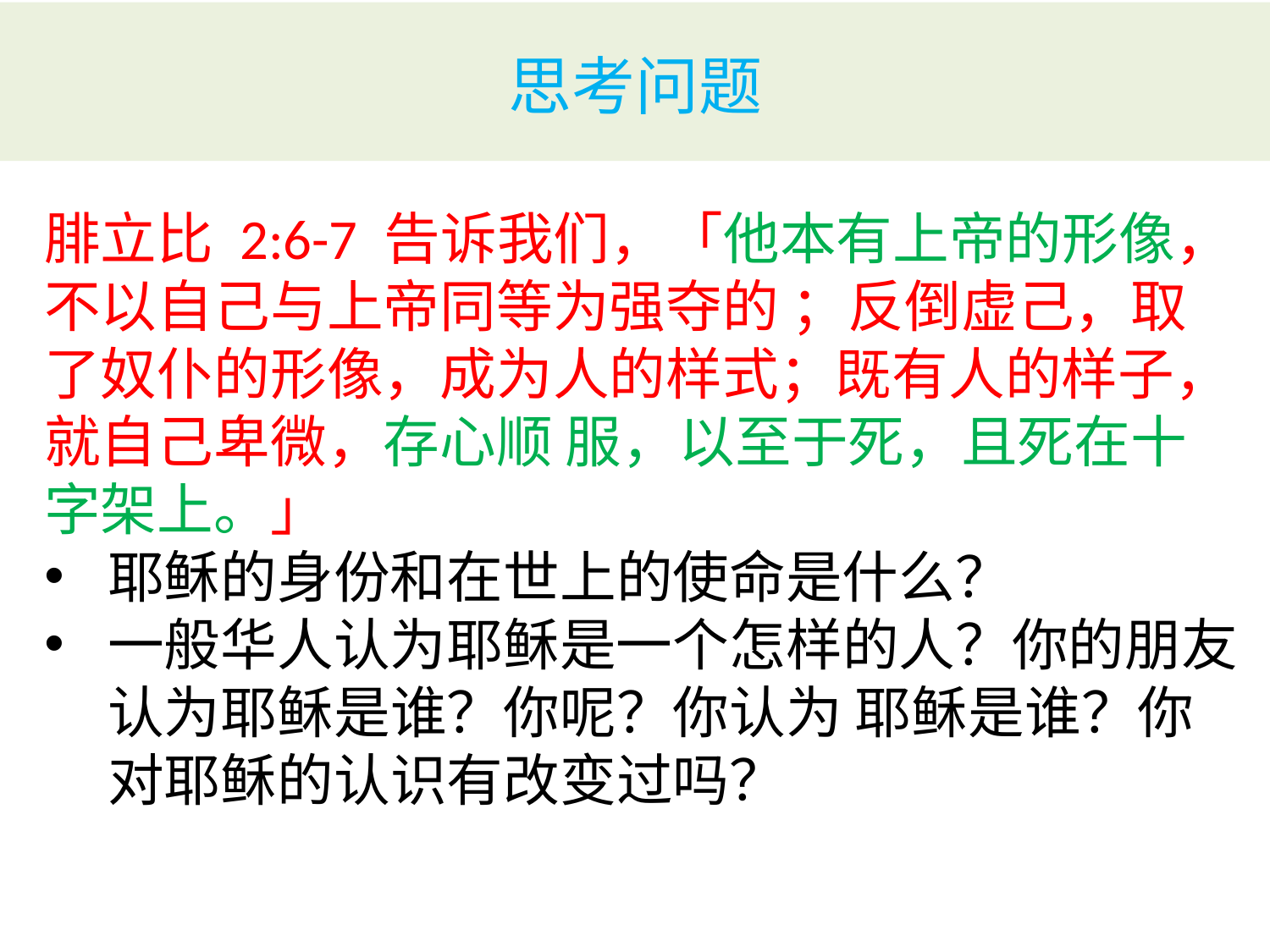

# 思考问题
腓立比 2:6-7 告诉我们，「他本有上帝的形像，不以自己与上帝同等为强夺的 ；反倒虚己，取了奴仆的形像，成为人的样式；既有人的样子，就自己卑微，存心顺 服，以至于死，且死在十字架上。」
耶稣的身份和在世上的使命是什么？
一般华人认为耶稣是一个怎样的人？你的朋友认为耶稣是谁？你呢？你认为 耶稣是谁？你对耶稣的认识有改变过吗？